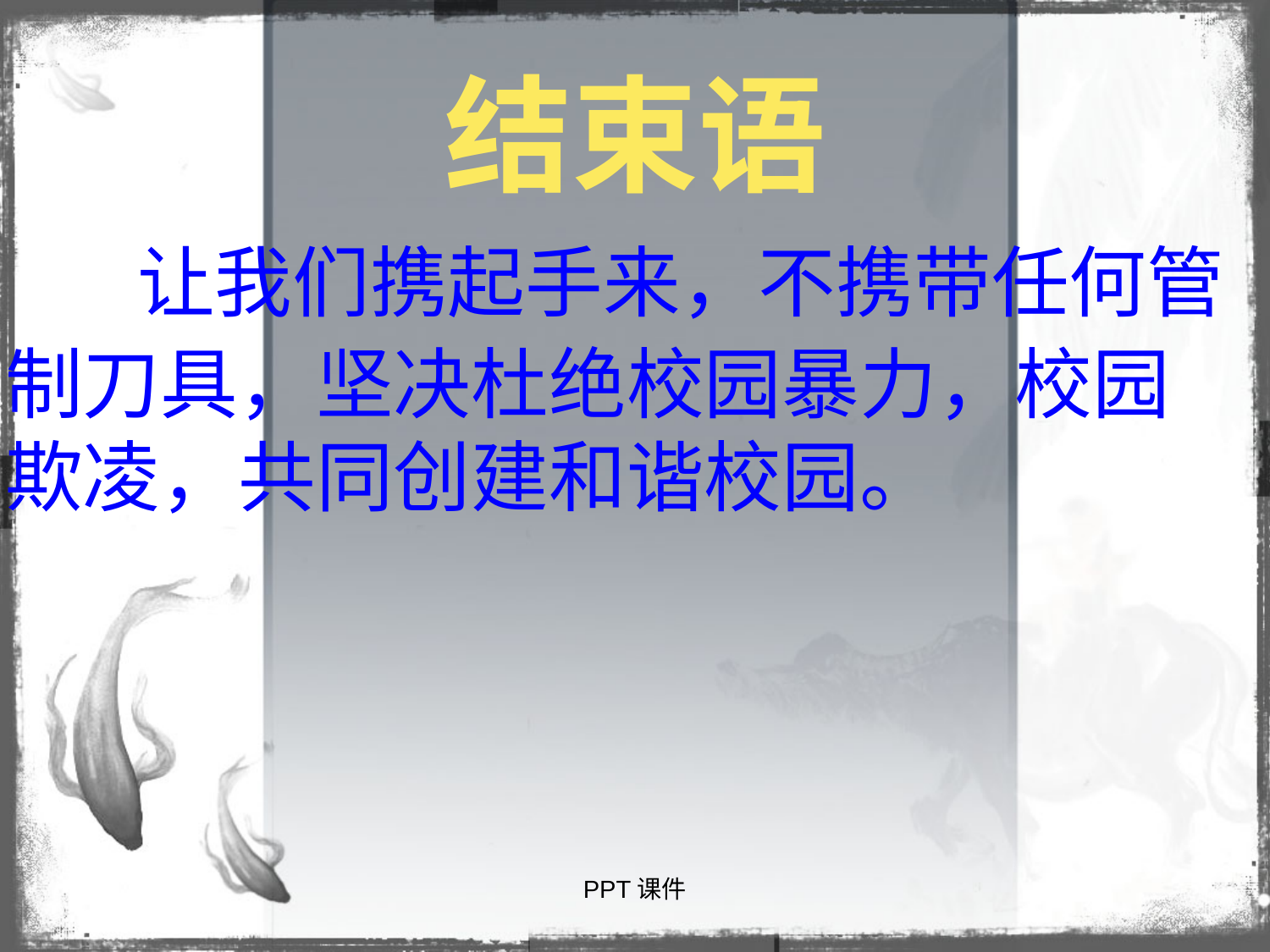

结束语
    让我们携起手来，不携带任何管制刀具，坚决杜绝校园暴力，校园欺凌，共同创建和谐校园。

PPT课件
28